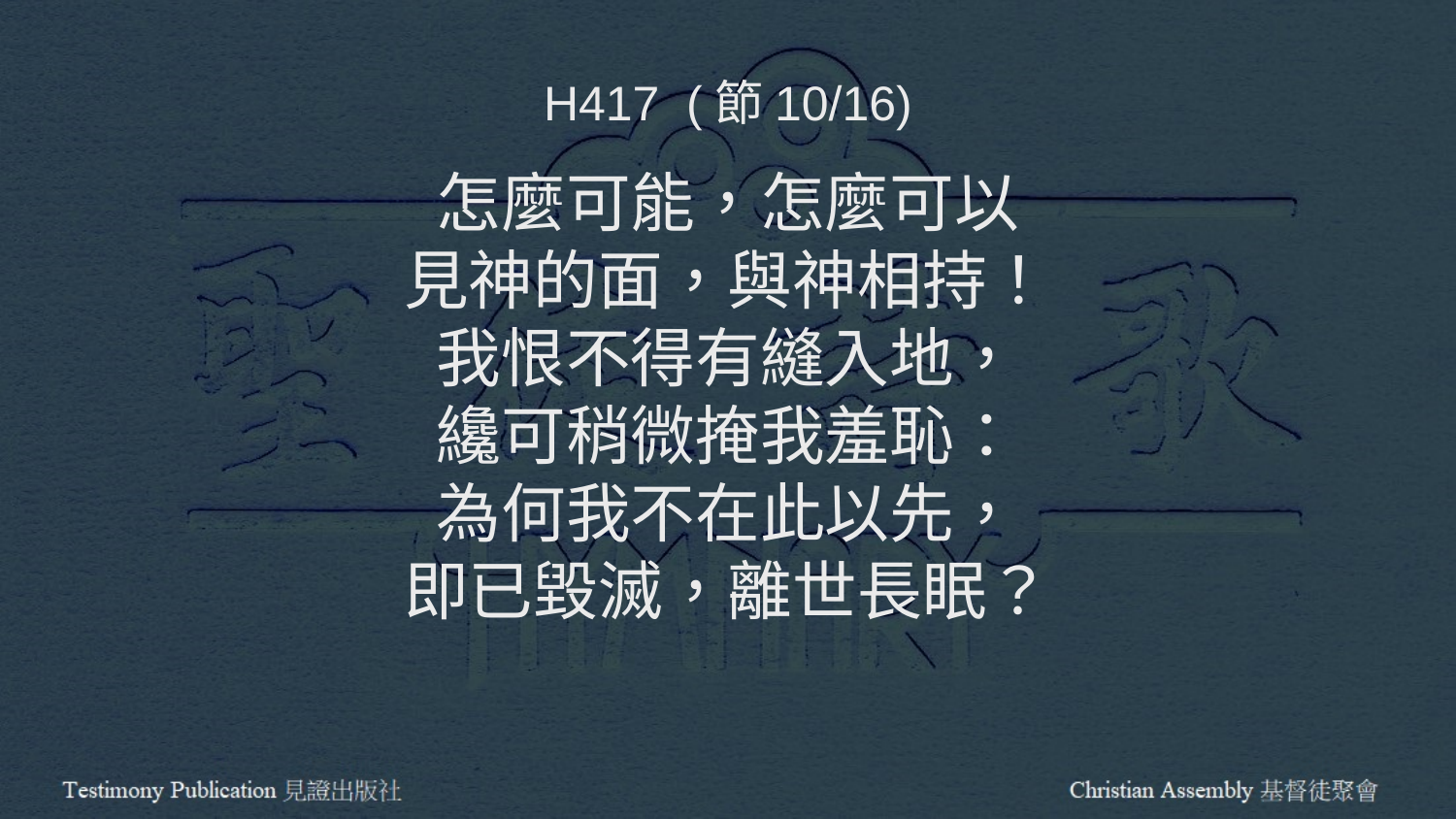

H417  (節10/16)

怎麼可能，怎麼可以
見神的面，與神相持！
我恨不得有縫入地，
纔可稍微掩我羞恥：
為何我不在此以先，
即已毀滅，離世長眠？